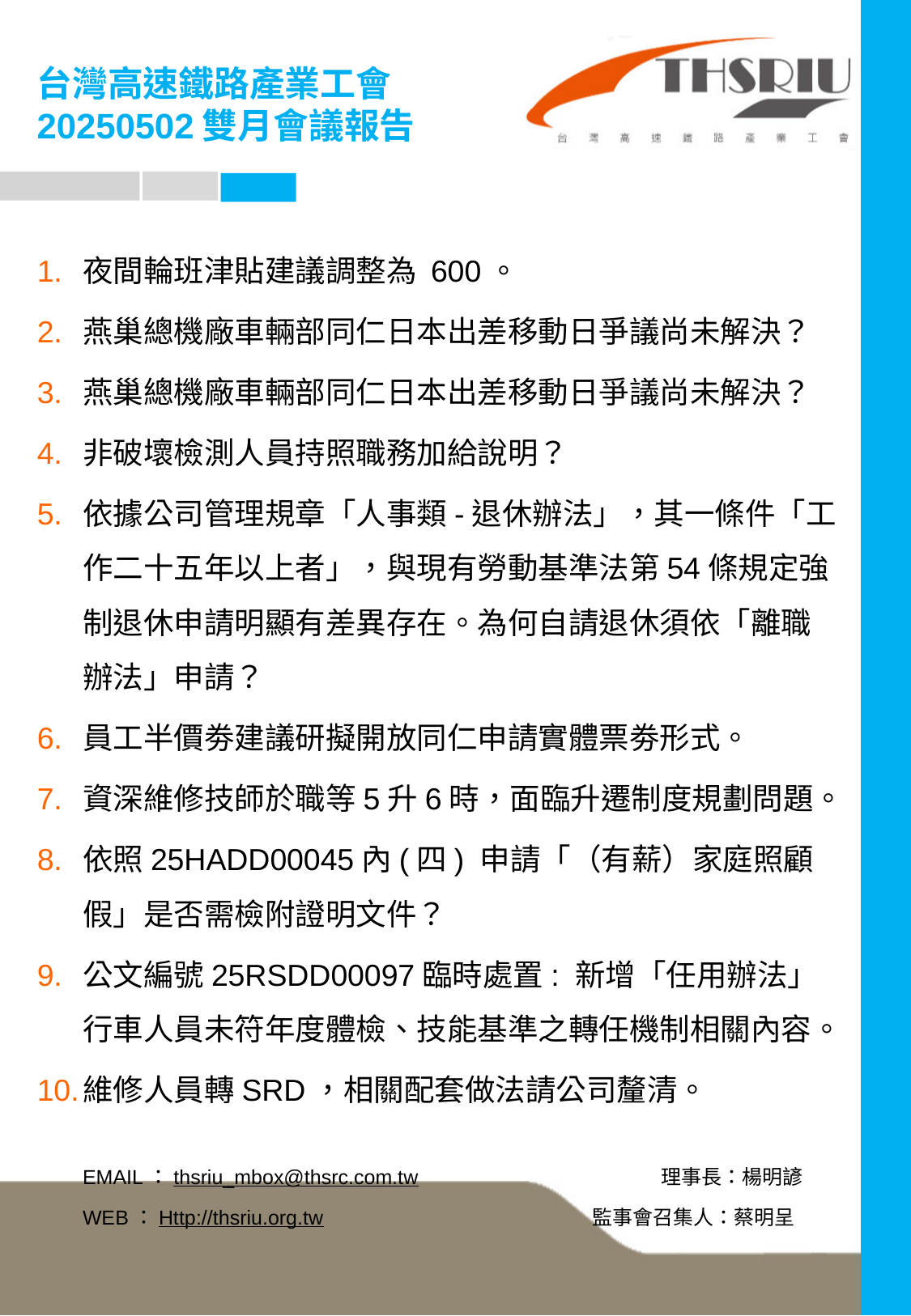

# 台灣高速鐵路產業工會 20250502雙月會議報告
夜間輪班津貼建議調整為 600。
燕巢總機廠車輛部同仁日本出差移動日爭議尚未解決？
燕巢總機廠車輛部同仁日本出差移動日爭議尚未解決？
非破壞檢測人員持照職務加給說明？
依據公司管理規章「人事類-退休辦法」，其一條件「工作二十五年以上者」，與現有勞動基準法第54條規定強制退休申請明顯有差異存在。為何自請退休須依「離職辦法」申請？
員工半價劵建議研擬開放同仁申請實體票劵形式。
資深維修技師於職等5升6時，面臨升遷制度規劃問題。
依照25HADD00045內(四) 申請「（有薪）家庭照顧假」是否需檢附證明文件？
公文編號25RSDD00097臨時處置: 新增「任用辦法」行車人員未符年度體檢、技能基準之轉任機制相關內容。
維修人員轉SRD，相關配套做法請公司釐清。

EMAIL：thsriu_mbox@thsrc.com.tw                                          理事長：楊明諺
WEB：Http://thsriu.org.tw　                                                        監事會召集人：蔡明呈